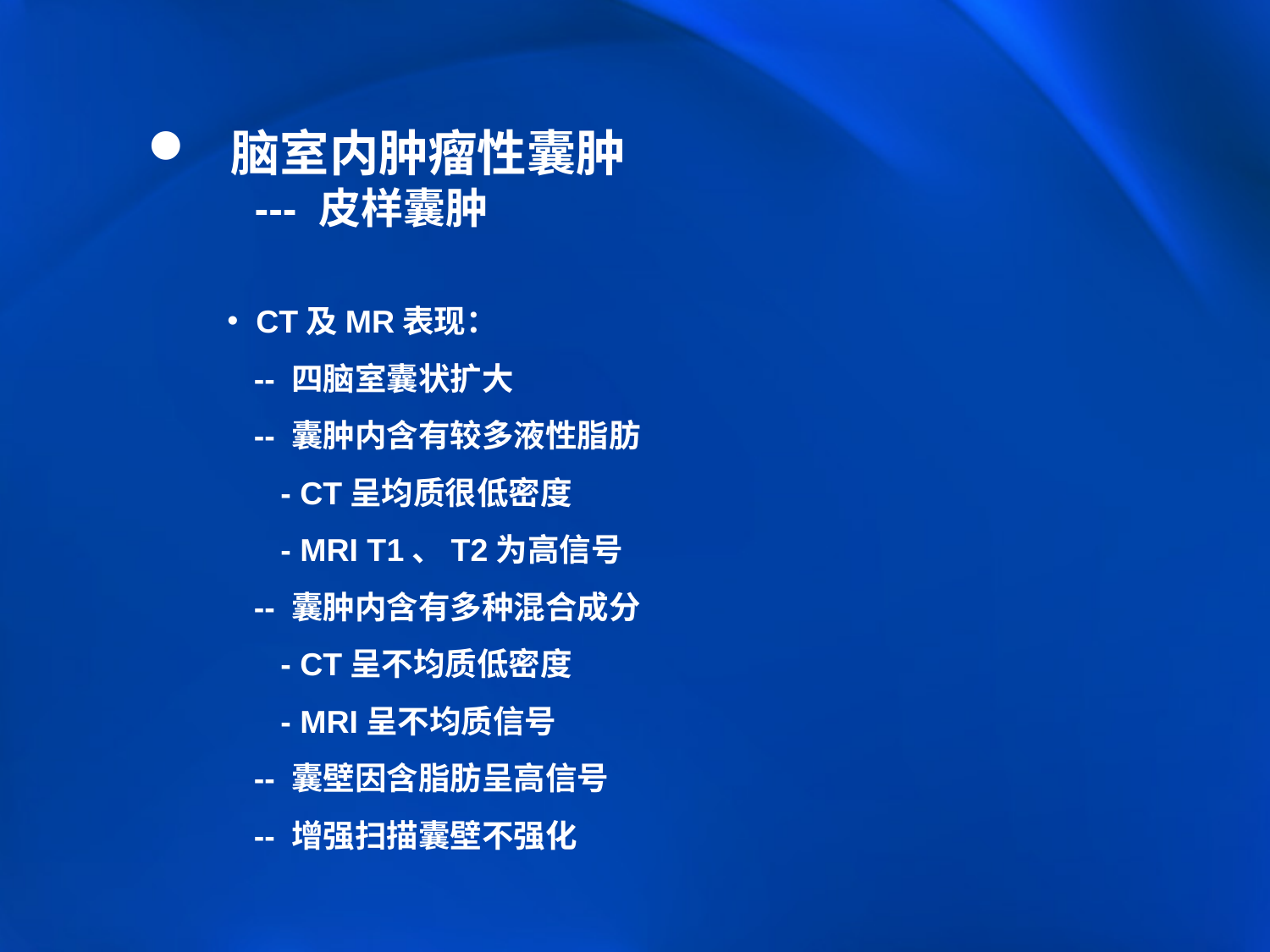

脑室内肿瘤性囊肿
           --- 皮样囊肿
  CT及MR表现：
   -- 四脑室囊状扩大
   -- 囊肿内含有较多液性脂肪
      - CT呈均质很低密度
      - MRI T1、T2为高信号
   -- 囊肿内含有多种混合成分
      - CT呈不均质低密度
      - MRI呈不均质信号
   -- 囊壁因含脂肪呈高信号
   -- 增强扫描囊壁不强化